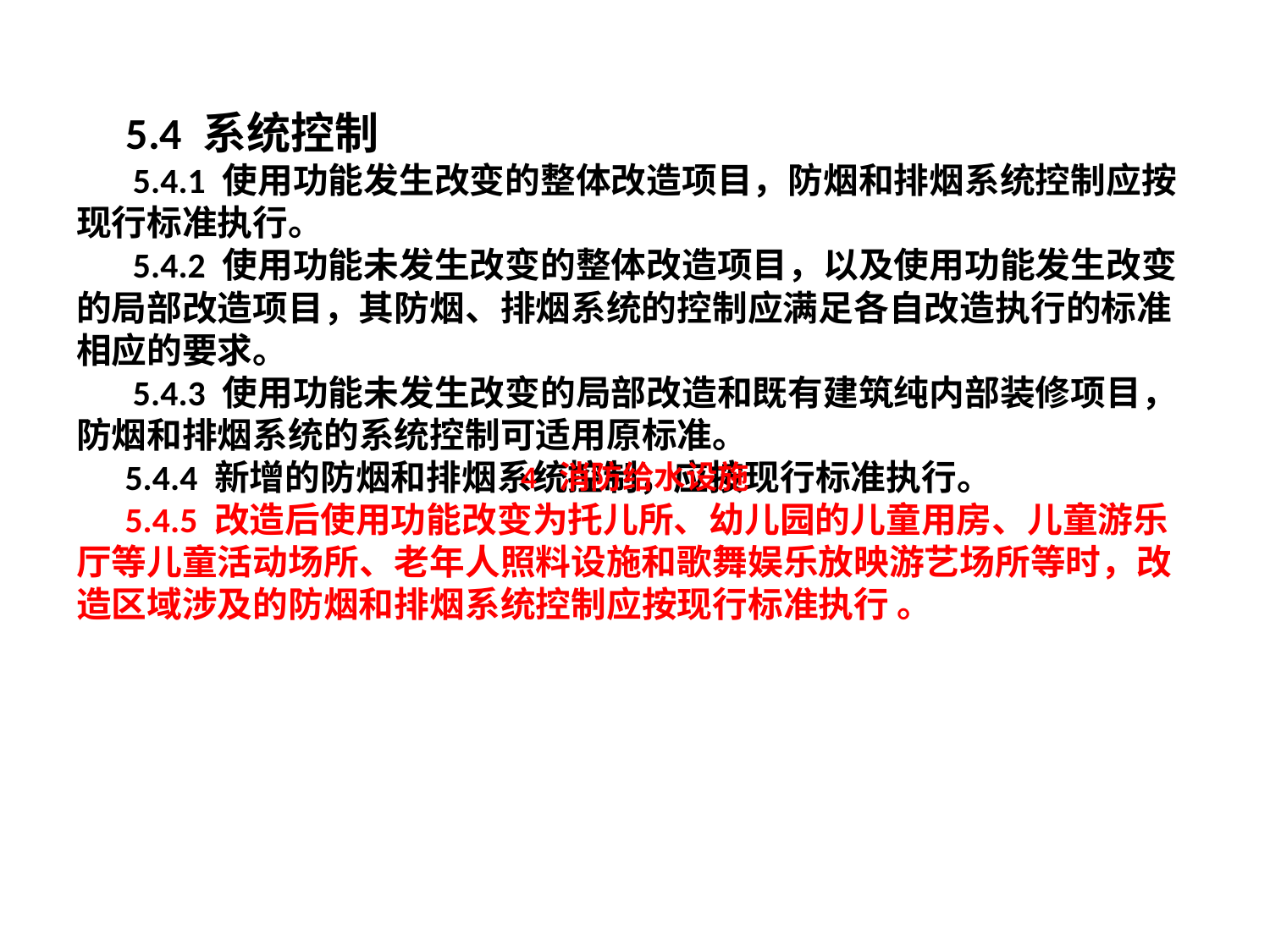

#
     5.4 系统控制
      5.4.1 使用功能发生改变的整体改造项目，防烟和排烟系统控制应按现行标准执行。
      5.4.2 使用功能未发生改变的整体改造项目，以及使用功能发生改变的局部改造项目，其防烟、排烟系统的控制应满足各自改造执行的标准相应的要求。
      5.4.3 使用功能未发生改变的局部改造和既有建筑纯内部装修项目，防烟和排烟系统的系统控制可适用原标准。
     5.4.4 新增的防烟和排烟系统控制，应按现行标准执行。
     5.4.5 改造后使用功能改变为托儿所、幼儿园的儿童用房、儿童游乐厅等儿童活动场所、老年人照料设施和歌舞娱乐放映游艺场所等时，改造区域涉及的防烟和排烟系统控制应按现行标准执行 。
4  消防给水设施